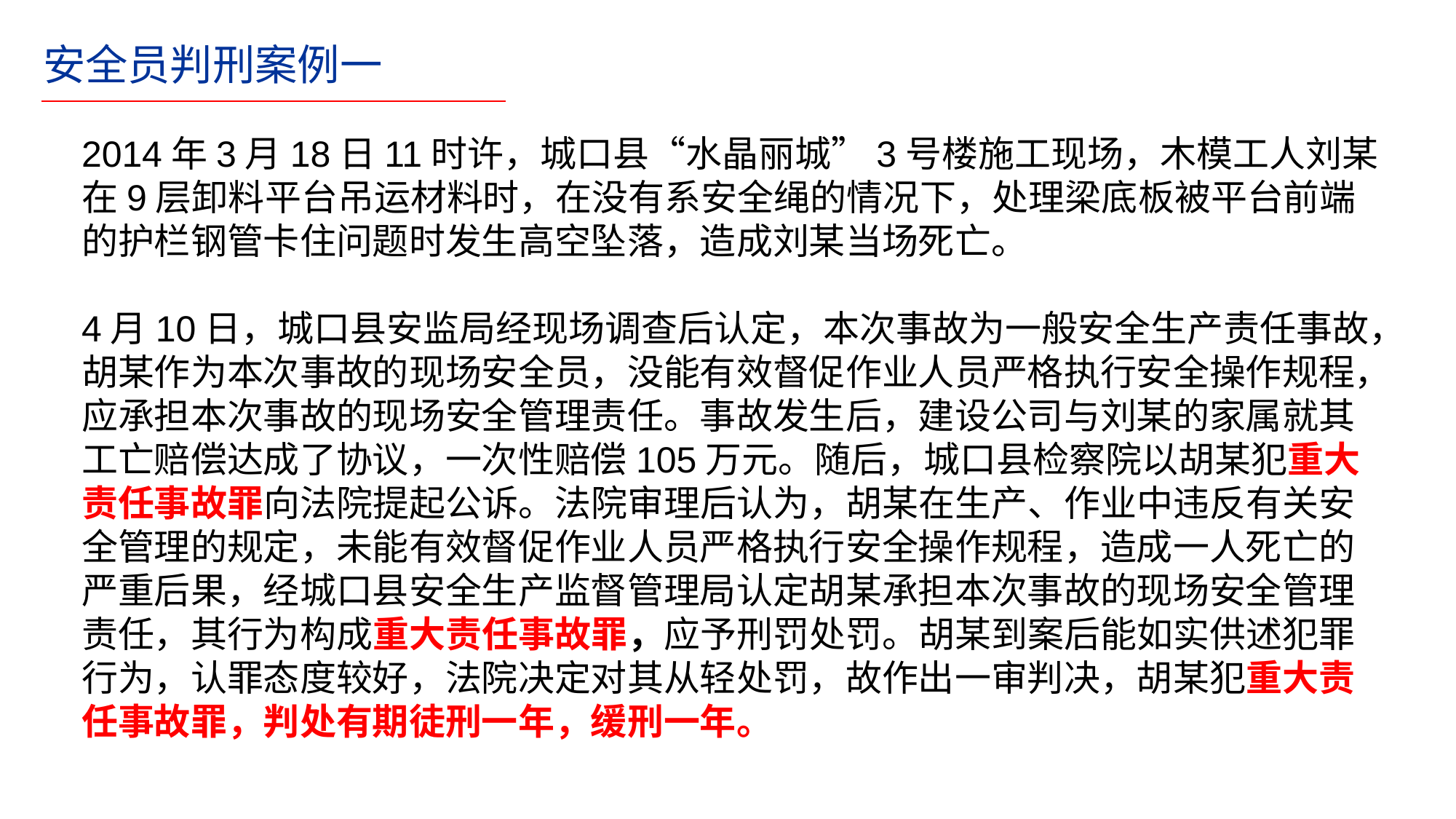

安全员判刑案例一
2014年3月18日11时许，城口县“水晶丽城”3号楼施工现场，木模工人刘某在9层卸料平台吊运材料时，在没有系安全绳的情况下，处理梁底板被平台前端的护栏钢管卡住问题时发生高空坠落，造成刘某当场死亡。

4月10日，城口县安监局经现场调查后认定，本次事故为一般安全生产责任事故，胡某作为本次事故的现场安全员，没能有效督促作业人员严格执行安全操作规程，应承担本次事故的现场安全管理责任。事故发生后，建设公司与刘某的家属就其工亡赔偿达成了协议，一次性赔偿105万元。随后，城口县检察院以胡某犯重大责任事故罪向法院提起公诉。法院审理后认为，胡某在生产、作业中违反有关安全管理的规定，未能有效督促作业人员严格执行安全操作规程，造成一人死亡的严重后果，经城口县安全生产监督管理局认定胡某承担本次事故的现场安全管理责任，其行为构成重大责任事故罪，应予刑罚处罚。胡某到案后能如实供述犯罪行为，认罪态度较好，法院决定对其从轻处罚，故作出一审判决，胡某犯重大责任事故罪，判处有期徒刑一年，缓刑一年。